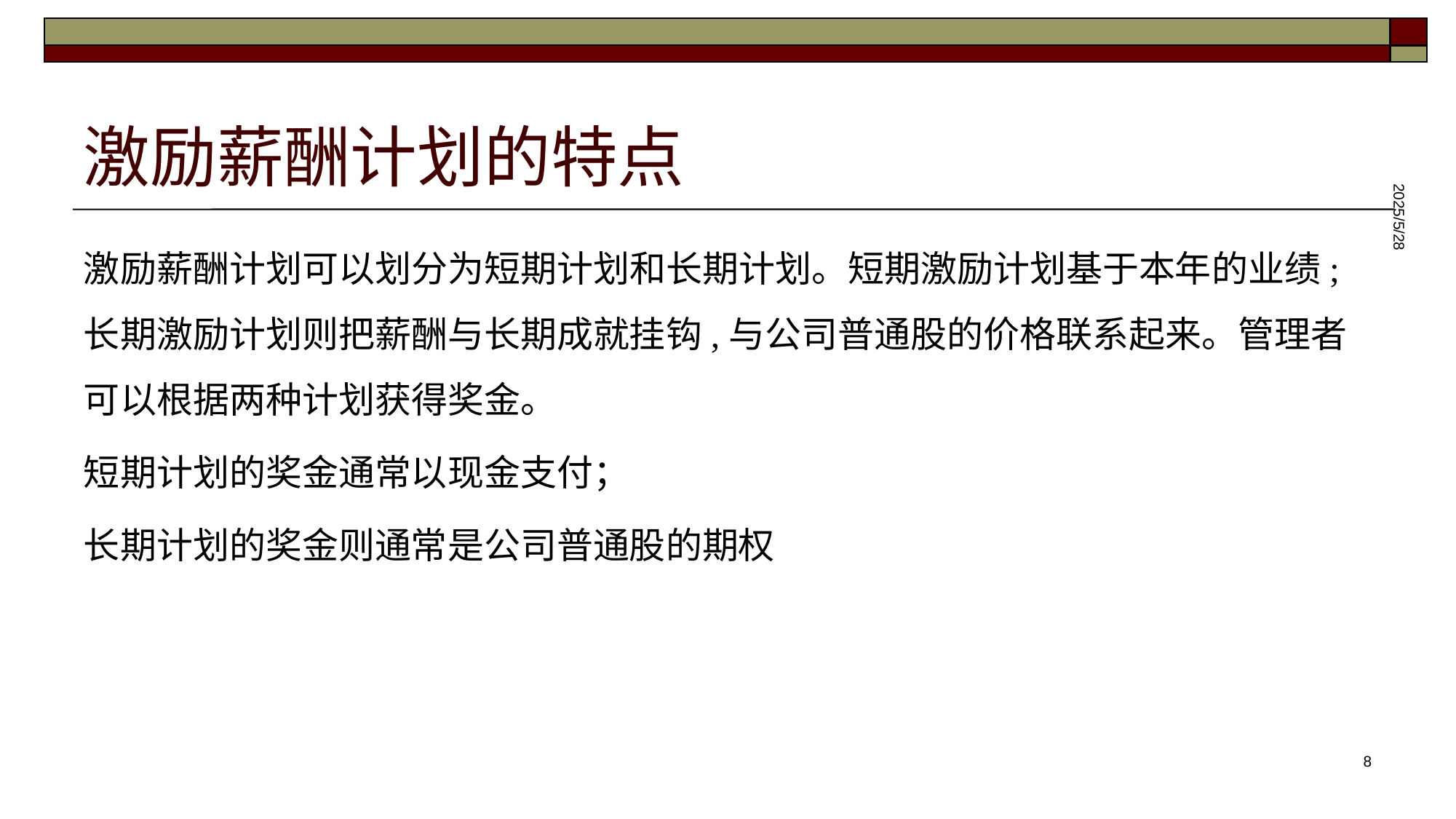

# 激励薪酬计划的特点
2025/5/28
激励薪酬计划可以划分为短期计划和长期计划。短期激励计划基于本年的业绩;长期激励计划则把薪酬与长期成就挂钩,与公司普通股的价格联系起来。管理者可以根据两种计划获得奖金。
短期计划的奖金通常以现金支付；
长期计划的奖金则通常是公司普通股的期权

8